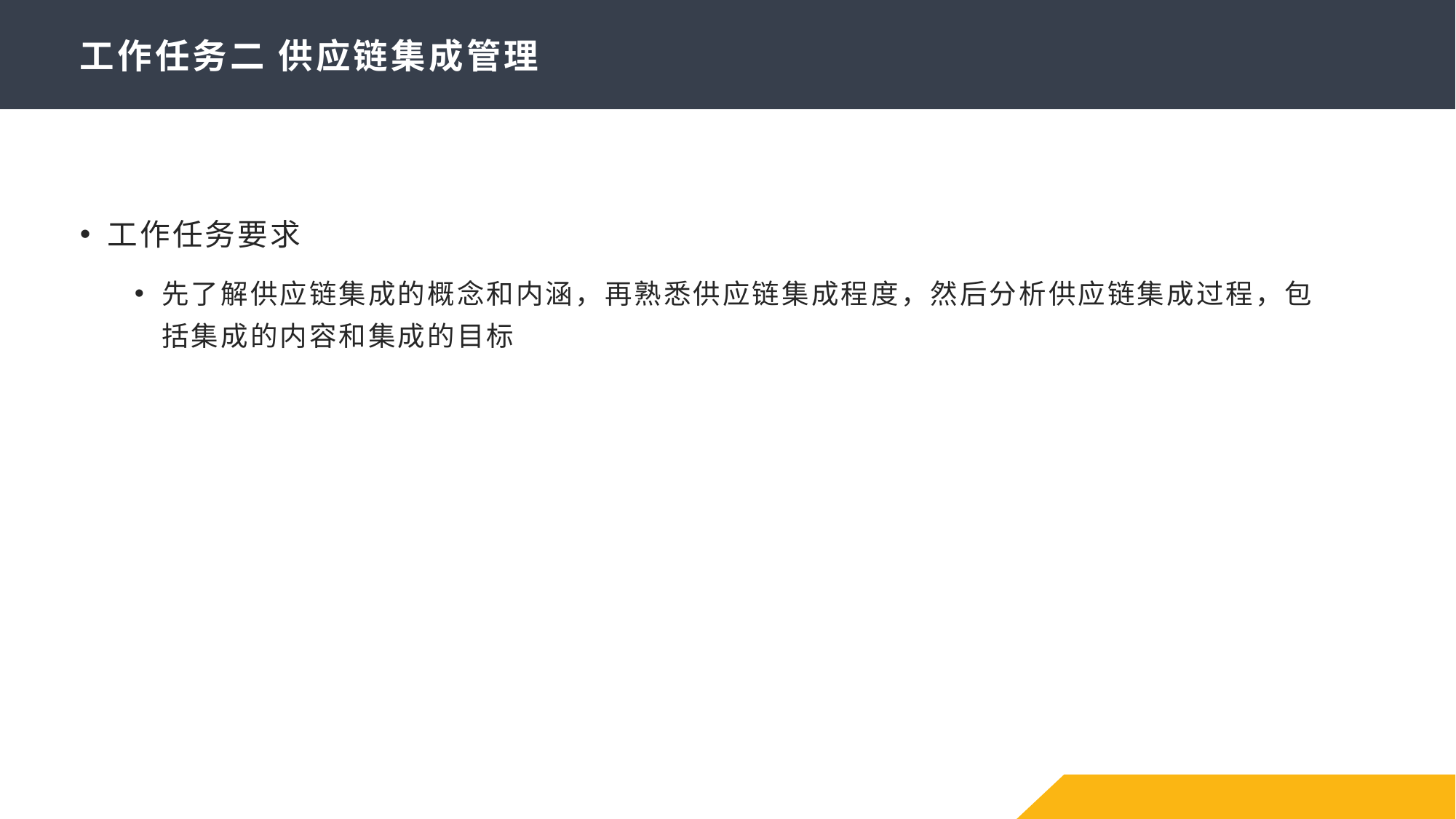

# 工作任务二 供应链集成管理
工作任务要求
先了解供应链集成的概念和内涵，再熟悉供应链集成程度，然后分析供应链集成过程，包括集成的内容和集成的目标